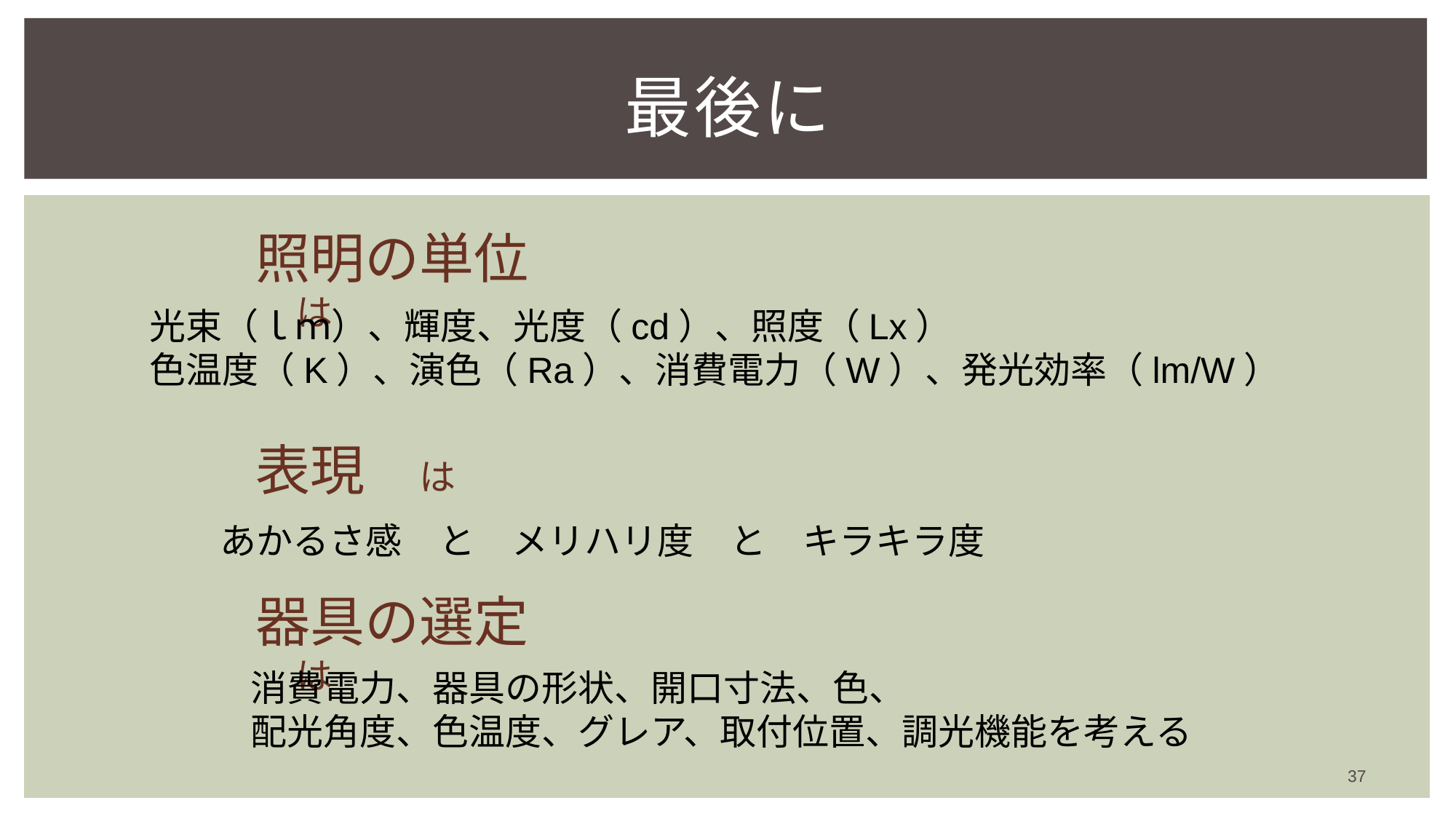

# 最後に
照明の単位　は
光束（ｌｍ）、輝度、光度（cd）、照度（Lx）
色温度（K）、演色（Ra）、消費電力（W）、発光効率（lm/W）
表現　は
あかるさ感　と　メリハリ度　と　キラキラ度
器具の選定　は
消費電力、器具の形状、開口寸法、色、
配光角度、色温度、グレア、取付位置、調光機能を考える
37